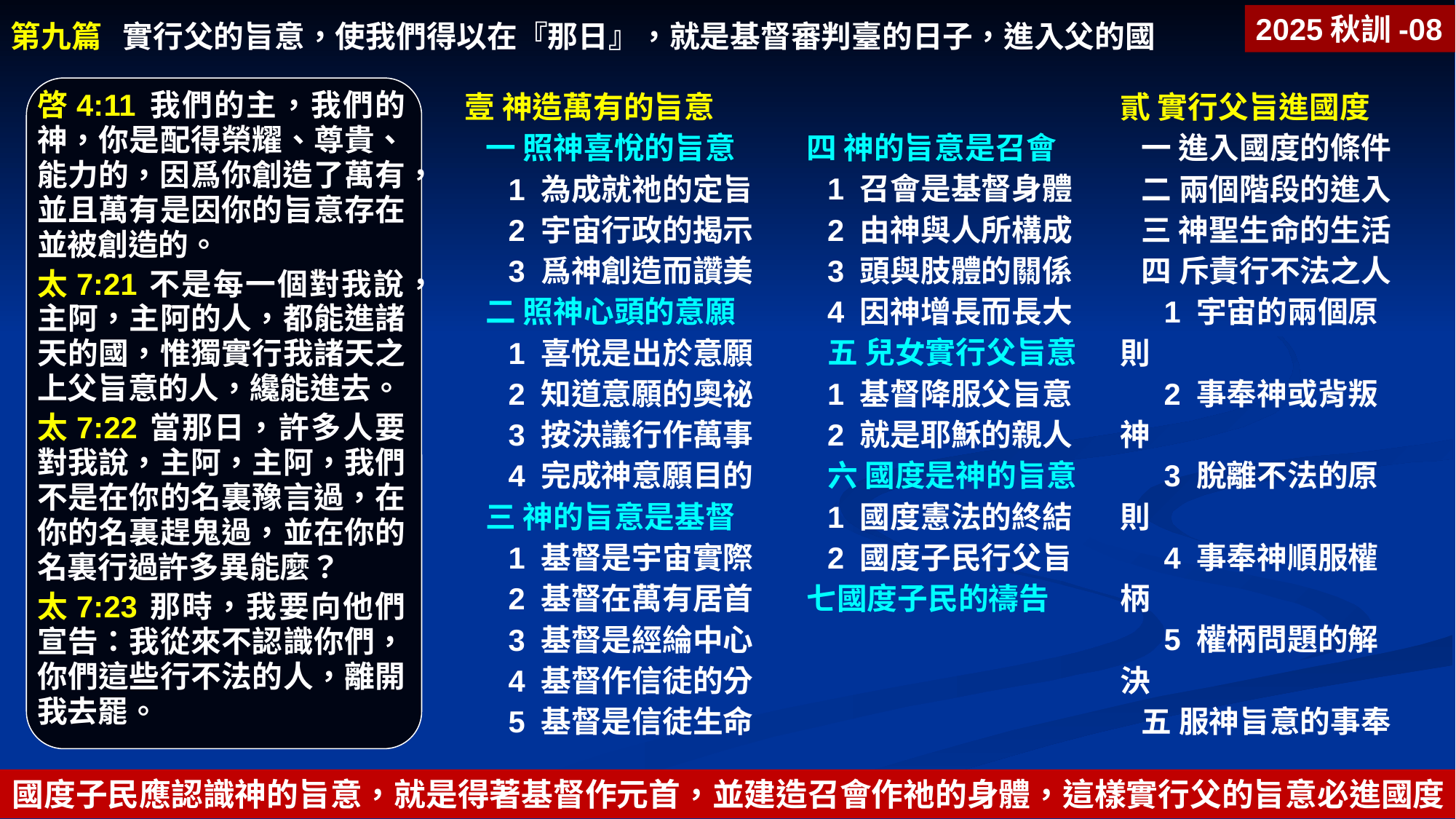

第九篇   實行父的旨意，使我們得以在『那日』，就是基督審判臺的日子，進入父的國
2025秋訓-08
壹 神造萬有的旨意
一 照神喜悅的旨意
1 為成就祂的定旨
2 宇宙行政的揭示
3 爲神創造而讚美
二 照神心頭的意願
1 喜悅是出於意願
2 知道意願的奧祕
3 按決議行作萬事
4 完成神意願目的
三 神的旨意是基督
1 基督是宇宙實際
2 基督在萬有居首
3 基督是經綸中心
4 基督作信徒的分
5 基督是信徒生命

貳 實行父旨進國度
一 進入國度的條件
二 兩個階段的進入
三 神聖生命的生活
四 斥責行不法之人
1 宇宙的兩個原則
2 事奉神或背叛神
3 脫離不法的原則
4 事奉神順服權柄
5 權柄問題的解決
五 服神旨意的事奉

啓4:11	我們的主，我們的神，你是配得榮耀、尊貴、能力的，因爲你創造了萬有，並且萬有是因你的旨意存在並被創造的。
太7:21	不是每一個對我說，主阿，主阿的人，都能進諸天的國，惟獨實行我諸天之上父旨意的人，纔能進去。
太7:22	當那日，許多人要對我說，主阿，主阿，我們不是在你的名裏豫言過，在你的名裏趕鬼過，並在你的名裏行過許多異能麼？
太7:23	那時，我要向他們宣告：我從來不認識你們，你們這些行不法的人，離開我去罷。
四 神的旨意是召會
1 召會是基督身體
2 由神與人所構成
3 頭與肢體的關係
4 因神增長而長大
五 兒女實行父旨意
1 基督降服父旨意
2 就是耶穌的親人
六 國度是神的旨意
1 國度憲法的終結
2 國度子民行父旨
七國度子民的禱告
國度子民應認識神的旨意，就是得著基督作元首，並建造召會作祂的身體，這樣實行父的旨意必進國度。